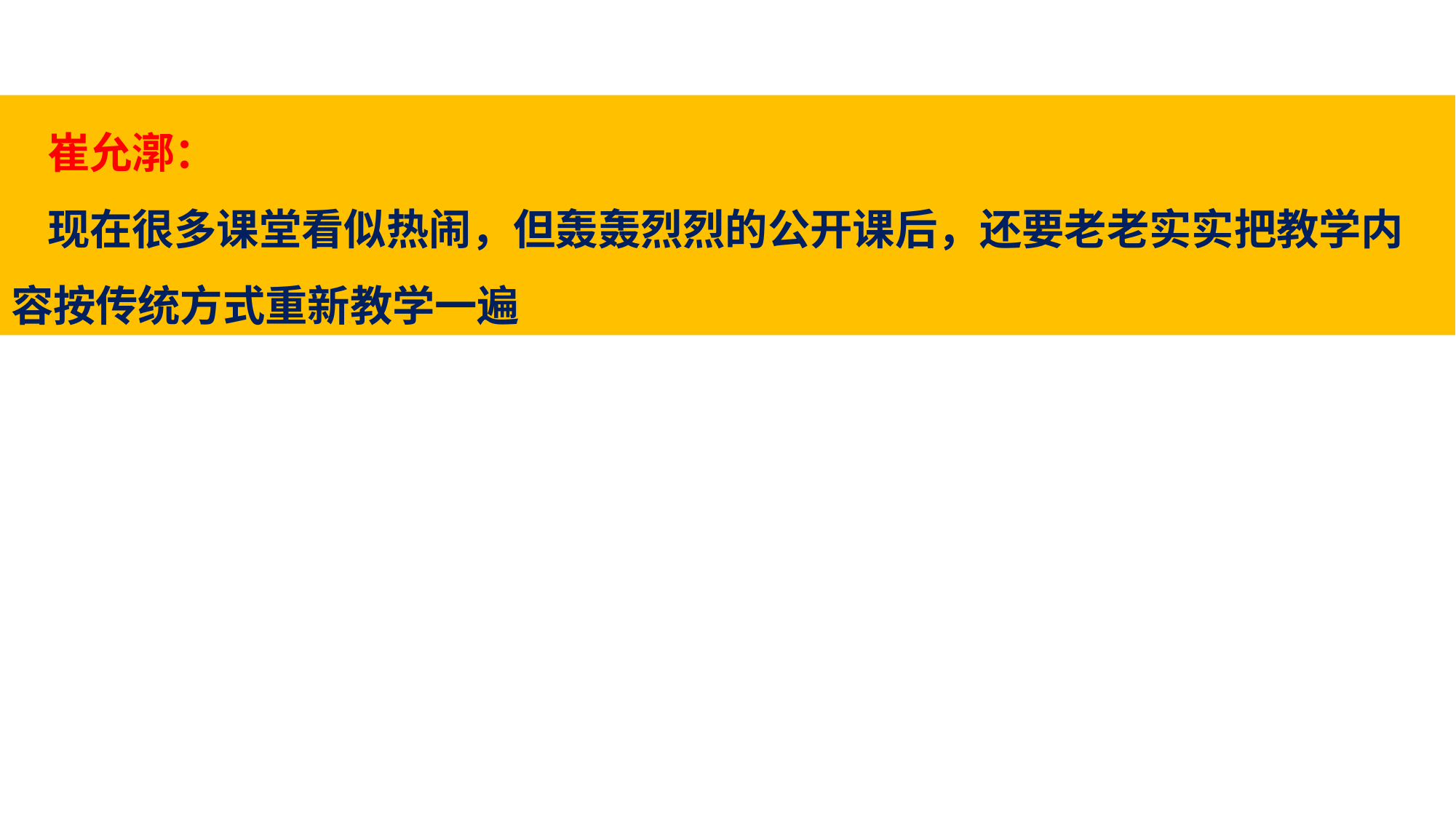

崔允漷：
现在很多课堂看似热闹，但轰轰烈烈的公开课后，还要老老实实把教学内容按传统方式重新教学一遍